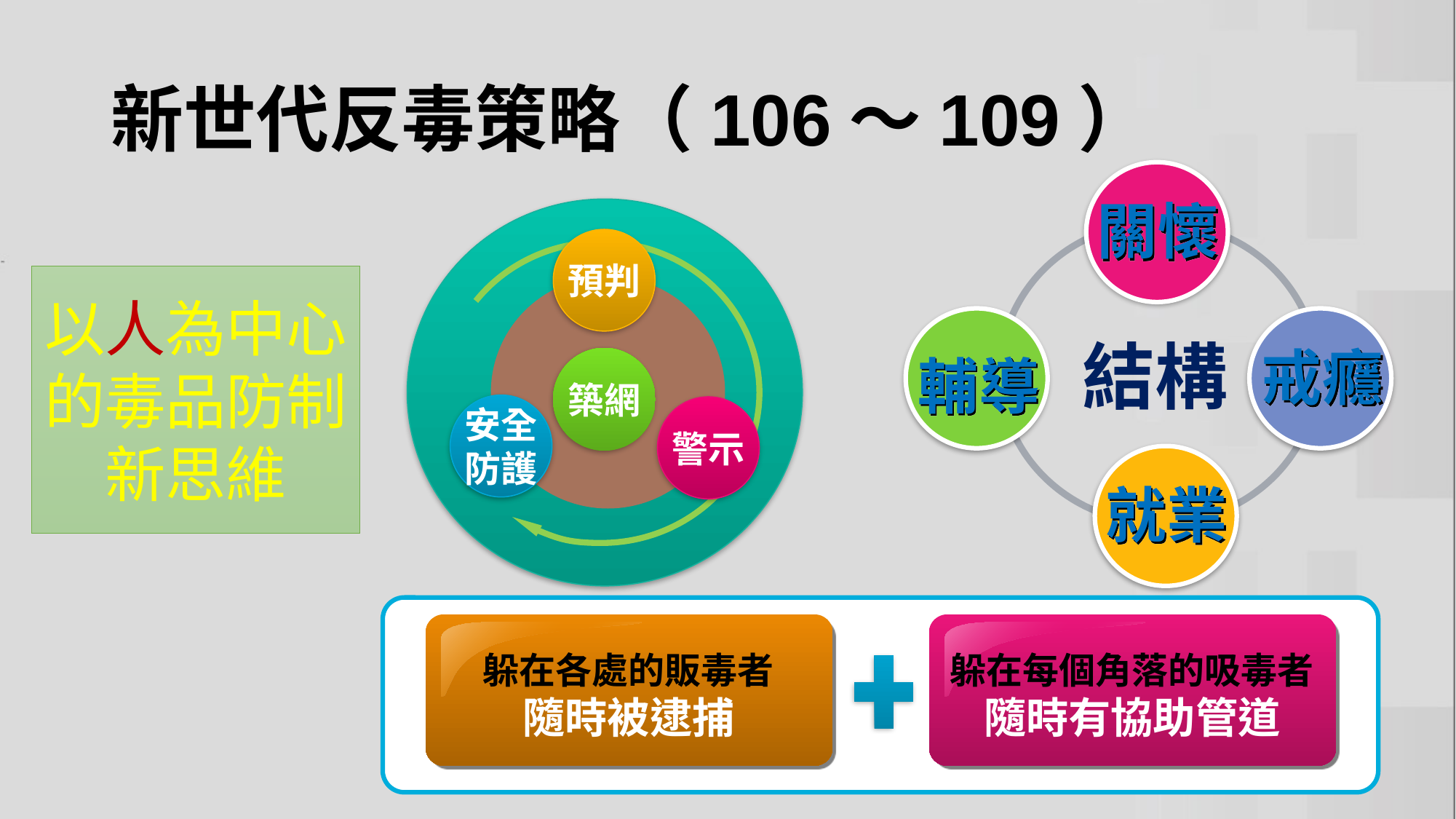

# 新世代反毒策略（106～109）

關懷

結構
戒癮
輔導

就業

預判

築網
安全
防護
警示
以人為中心的毒品防制新思維

躲在每個角落的吸毒者
隨時有協助管道
躲在各處的販毒者
隨時被逮捕